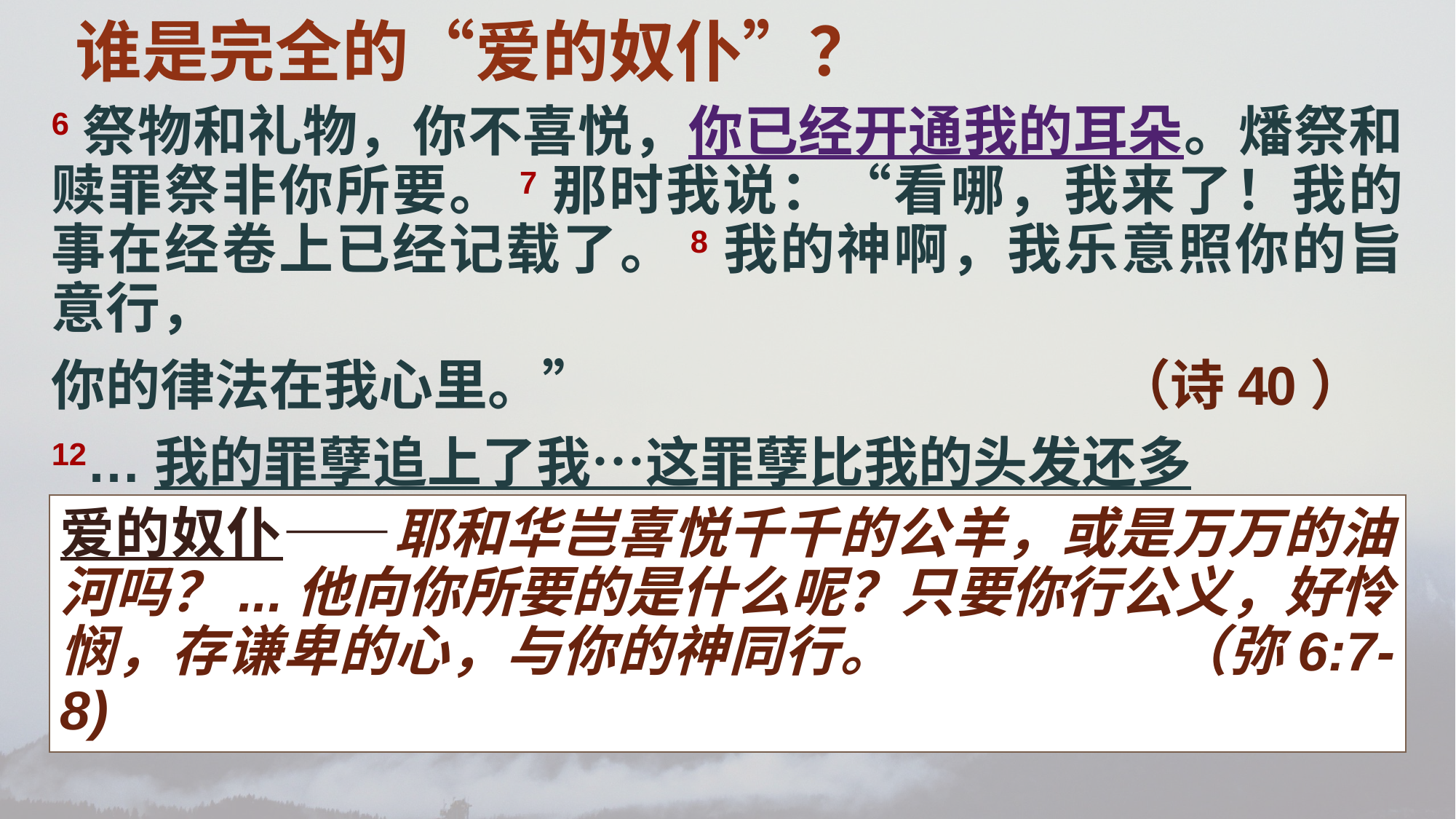

谁是完全的“爱的奴仆”？
6祭物和礼物，你不喜悦，你已经开通我的耳朵。燔祭和赎罪祭非你所要。7那时我说：“看哪，我来了！我的事在经卷上已经记载了。8我的神啊，我乐意照你的旨意行，
你的律法在我心里。”                                          （诗40）
12…我的罪孽追上了我…这罪孽比我的头发还多

爱的奴仆——耶和华岂喜悦千千的公羊，或是万万的油河吗？...他向你所要的是什么呢？只要你行公义，好怜悯，存谦卑的心，与你的神同行。			（弥6:7-8)